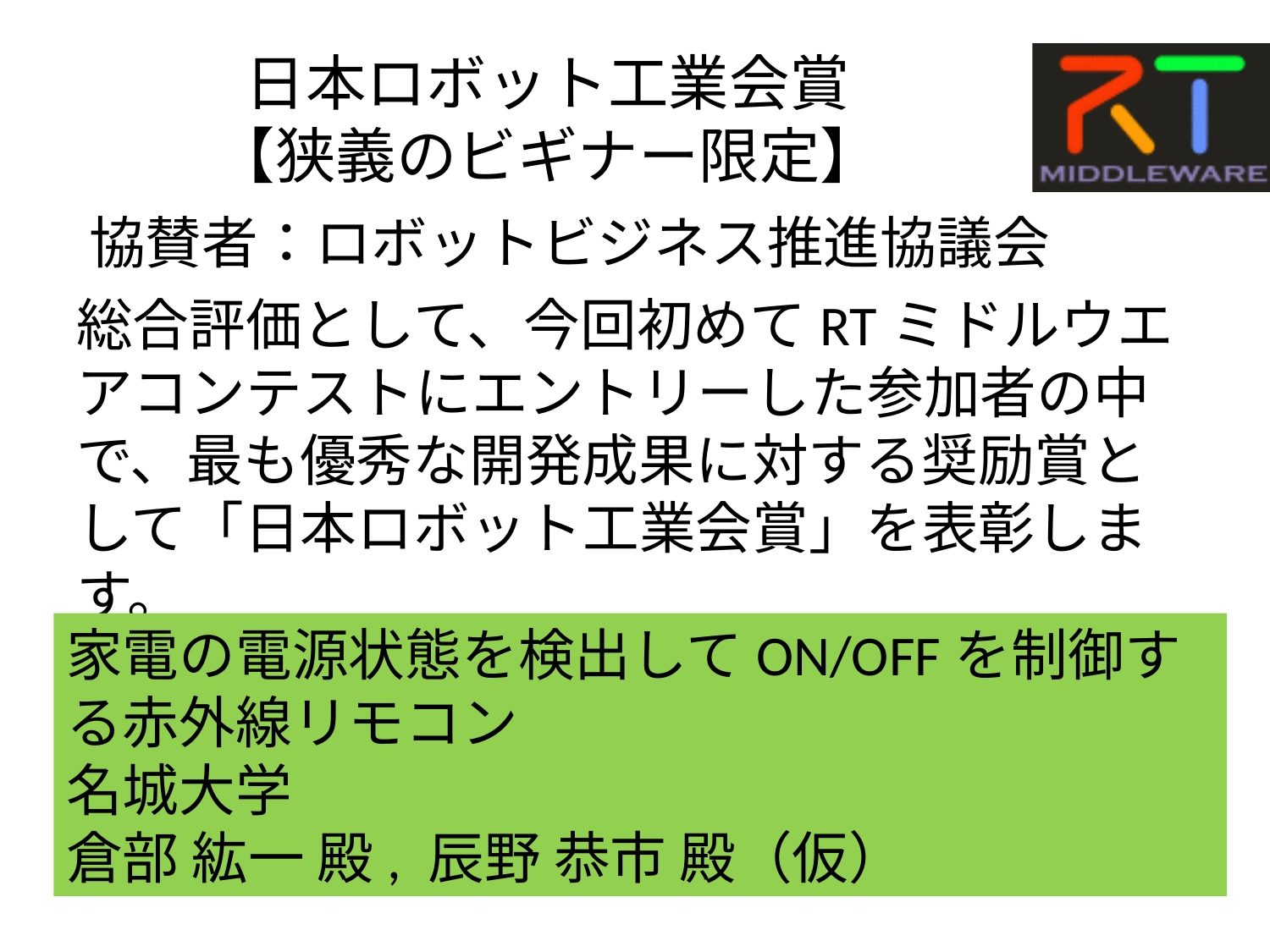

# 日本ロボット工業会賞 【狭義のビギナー限定】
協賛者：ロボットビジネス推進協議会
総合評価として、今回初めてRTミドルウエアコンテストにエントリーした参加者の中で、最も優秀な開発成果に対する奨励賞として「日本ロボット工業会賞」を表彰します。
家電の電源状態を検出してON/OFFを制御する赤外線リモコン
名城大学
倉部 紘一 殿, 辰野 恭市 殿（仮）